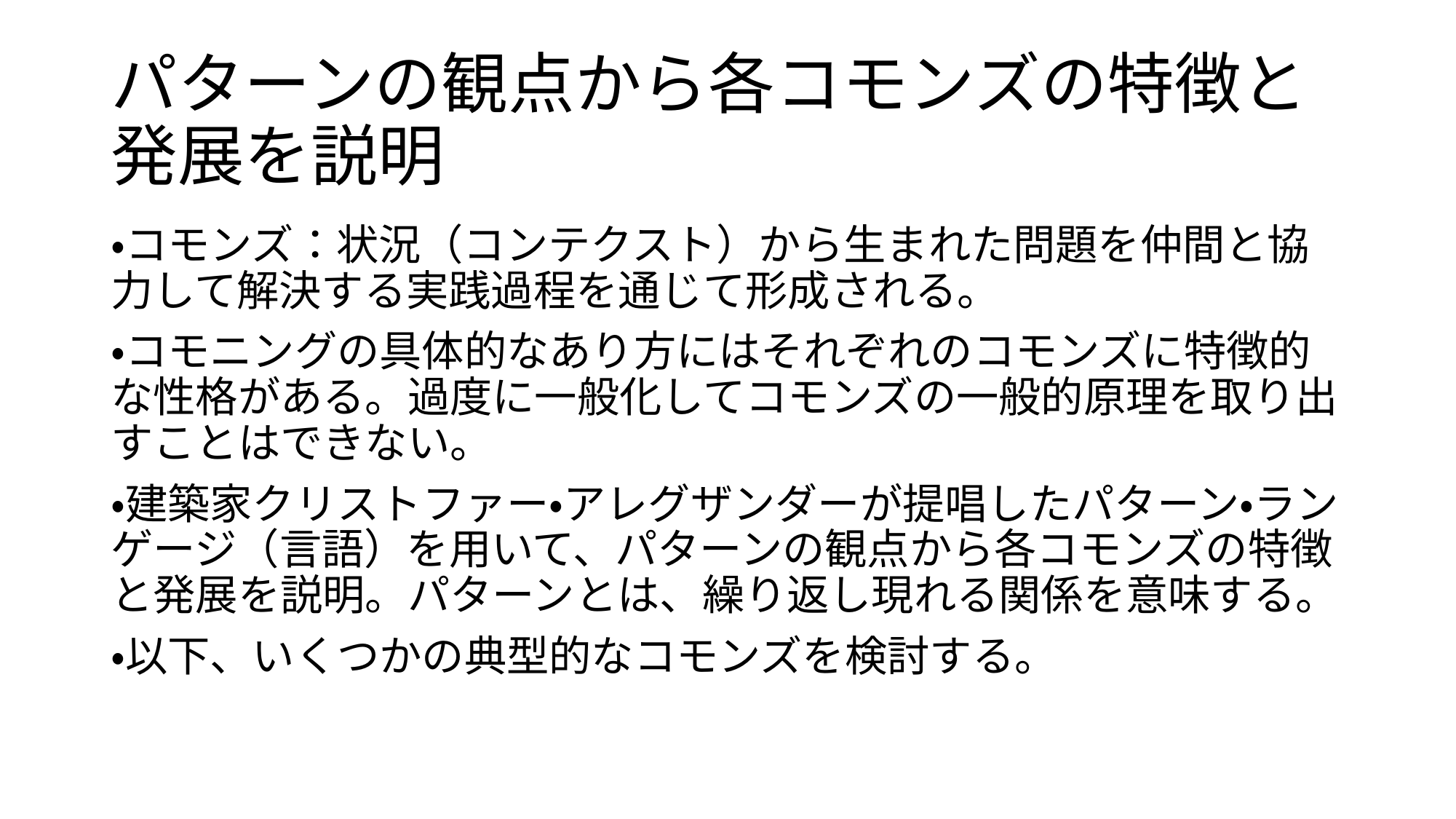

# パターンの観点から各コモンズの特徴と発展を説明
・コモンズ：状況（コンテクスト）から生まれた問題を仲間と協力して解決する実践過程を通じて形成される。
・コモニングの具体的なあり方にはそれぞれのコモンズに特徴的な性格がある。過度に一般化してコモンズの一般的原理を取り出すことはできない。
・建築家クリストファー・アレグザンダーが提唱したパターン・ランゲージ（言語）を用いて、パターンの観点から各コモンズの特徴と発展を説明。パターンとは、繰り返し現れる関係を意味する。
・以下、いくつかの典型的なコモンズを検討する。